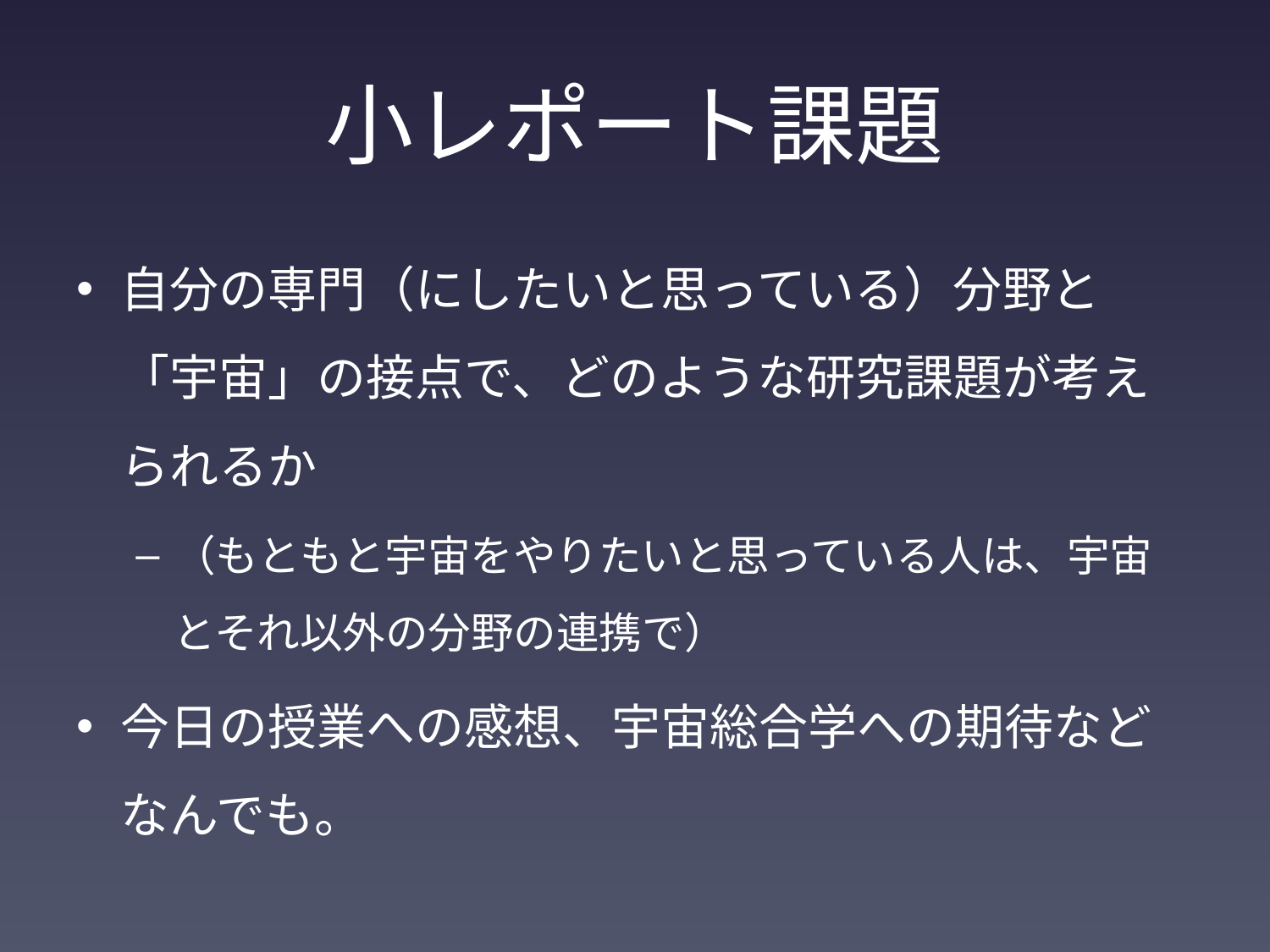

# 小レポート課題
自分の専門（にしたいと思っている）分野と「宇宙」の接点で、どのような研究課題が考えられるか
（もともと宇宙をやりたいと思っている人は、宇宙とそれ以外の分野の連携で）
今日の授業への感想、宇宙総合学への期待などなんでも。